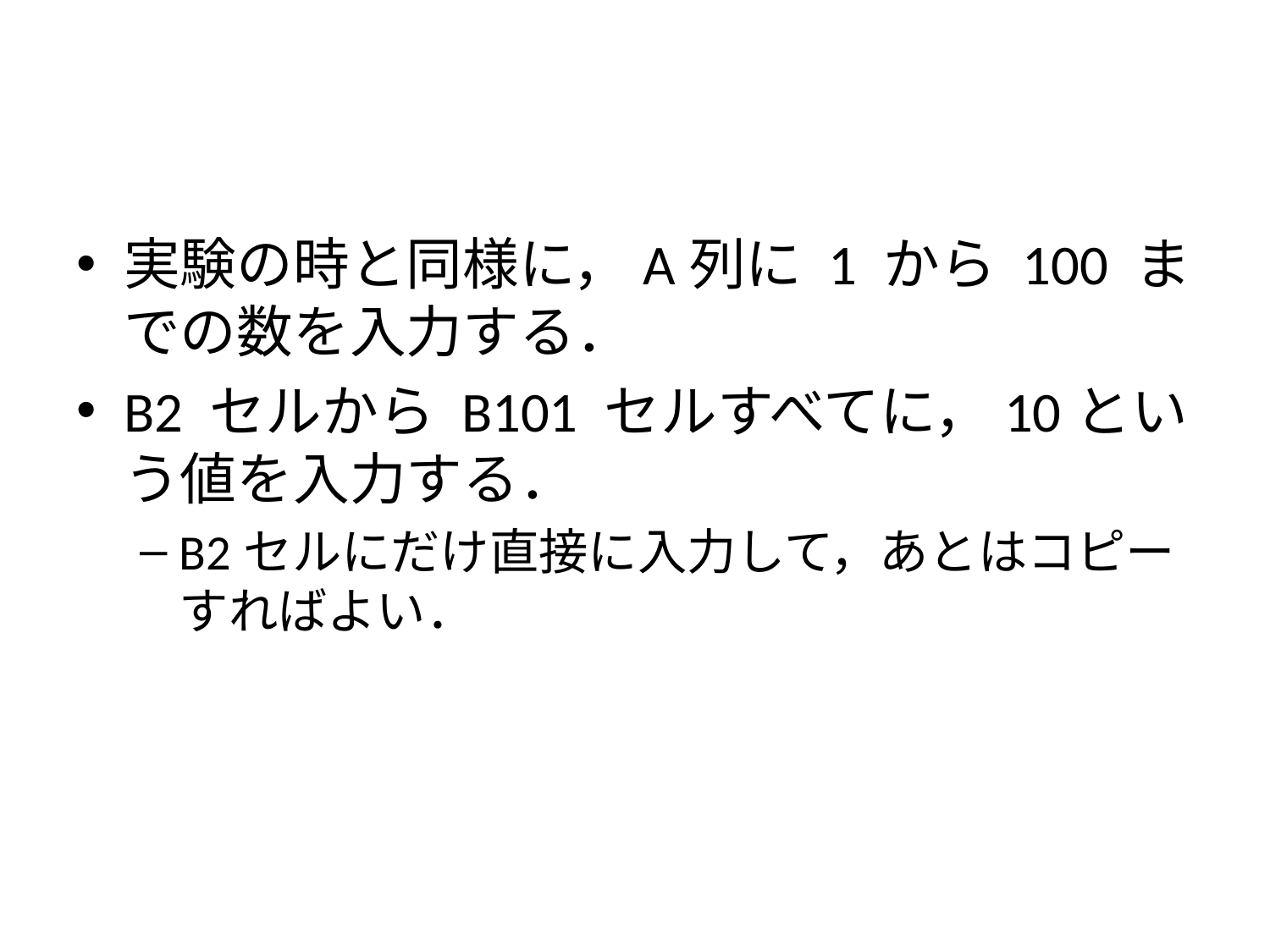

#
実験の時と同様に，A列に 1 から 100 までの数を入力する．
B2 セルから B101 セルすべてに，10という値を入力する．
B2セルにだけ直接に入力して，あとはコピーすればよい．